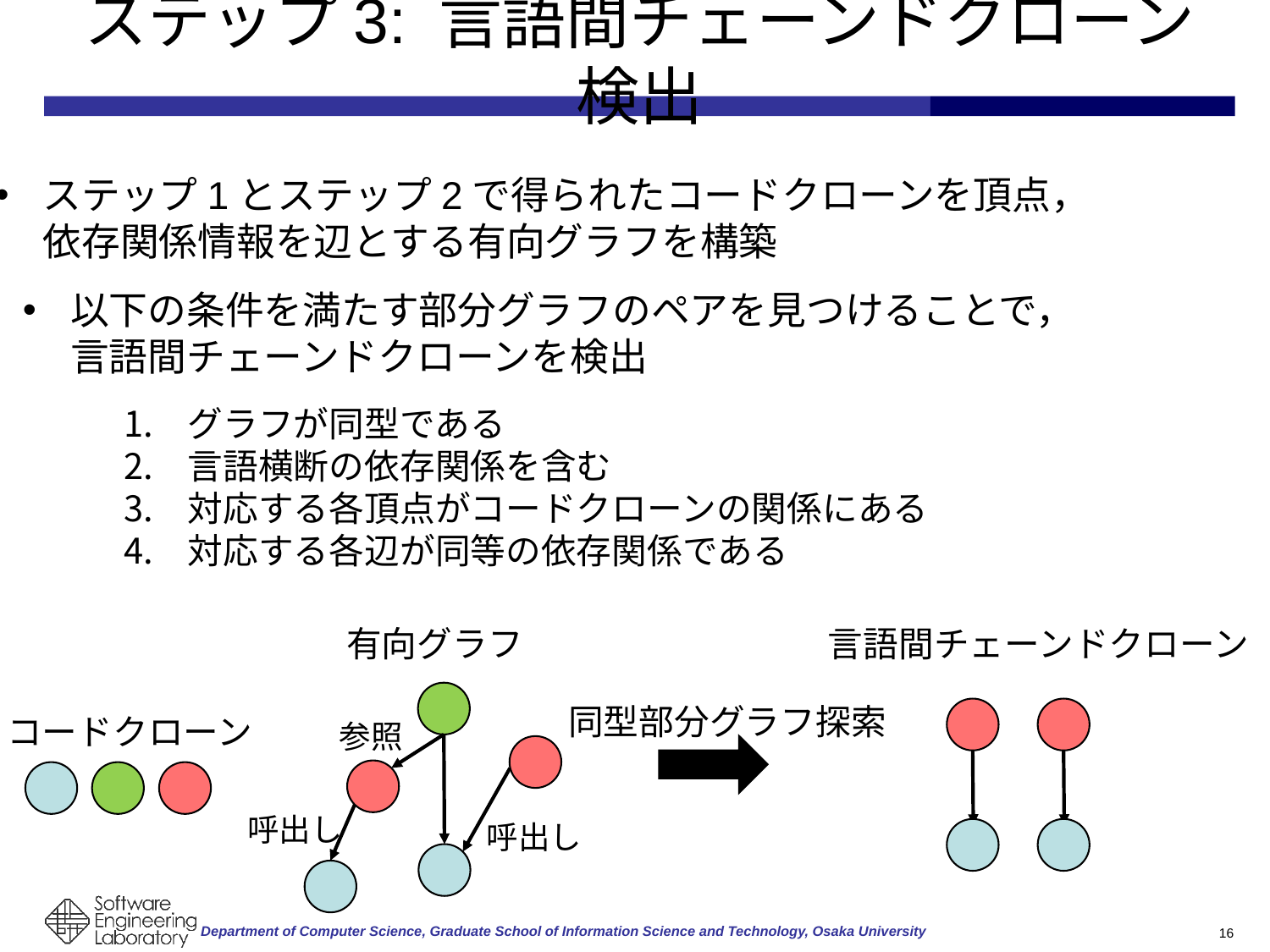

# ステップ3: 言語間チェーンドクローン検出
ステップ1とステップ2で得られたコードクローンを頂点，
依存関係情報を辺とする有向グラフを構築
以下の条件を満たす部分グラフのペアを見つけることで，
言語間チェーンドクローンを検出
グラフが同型である
言語横断の依存関係を含む
対応する各頂点がコードクローンの関係にある
対応する各辺が同等の依存関係である
有向グラフ
言語間チェーンドクローン

同型部分グラフ探索

コードクローン
参照

呼出し
呼出し

16